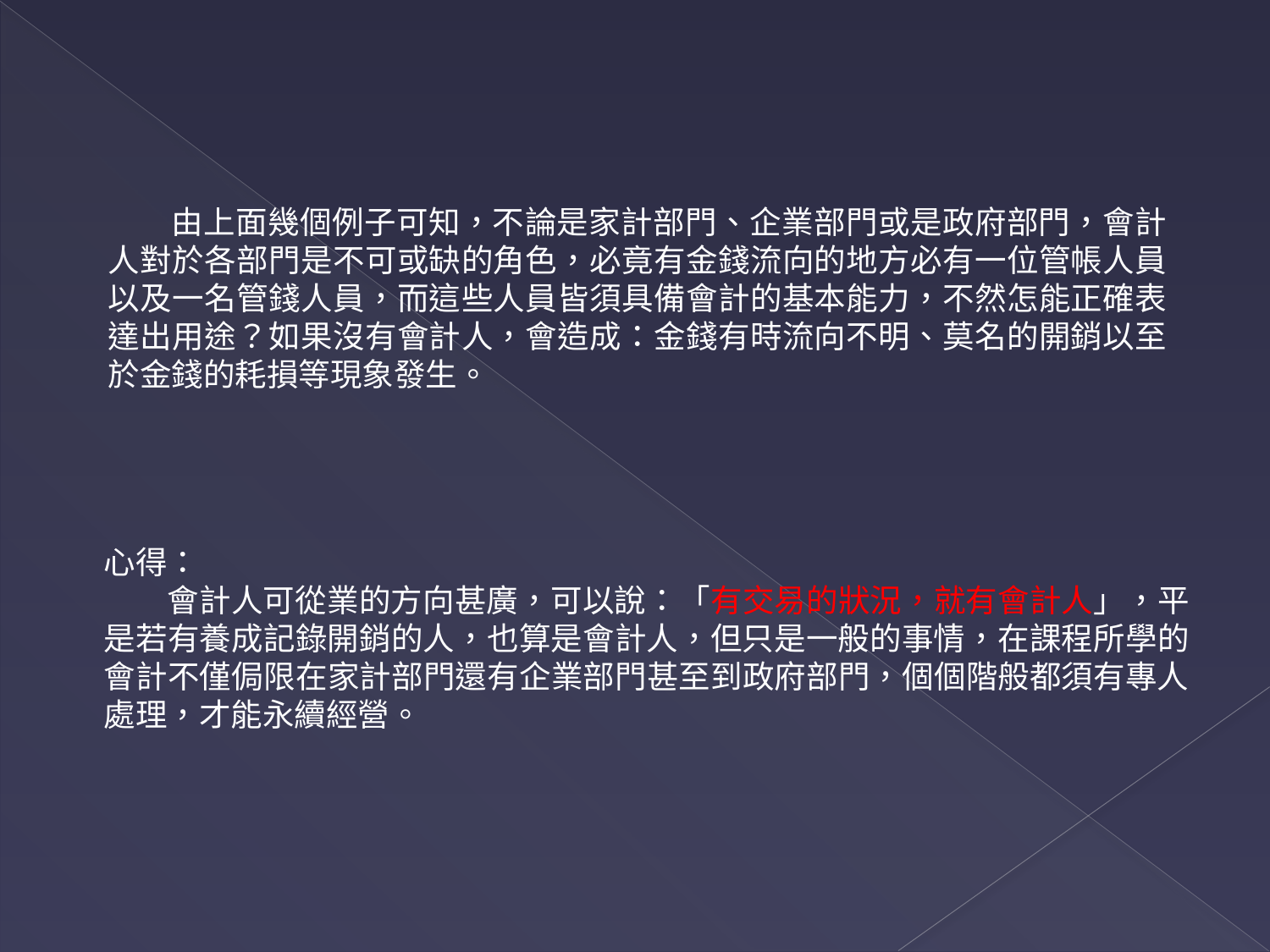

由上面幾個例子可知，不論是家計部門、企業部門或是政府部門，會計人對於各部門是不可或缺的角色，必竟有金錢流向的地方必有一位管帳人員以及一名管錢人員，而這些人員皆須具備會計的基本能力，不然怎能正確表達出用途？如果沒有會計人，會造成：金錢有時流向不明、莫名的開銷以至於金錢的耗損等現象發生。
心得：
會計人可從業的方向甚廣，可以說：「有交易的狀況，就有會計人」，平是若有養成記錄開銷的人，也算是會計人，但只是一般的事情，在課程所學的會計不僅侷限在家計部門還有企業部門甚至到政府部門，個個階般都須有專人處理，才能永續經營。